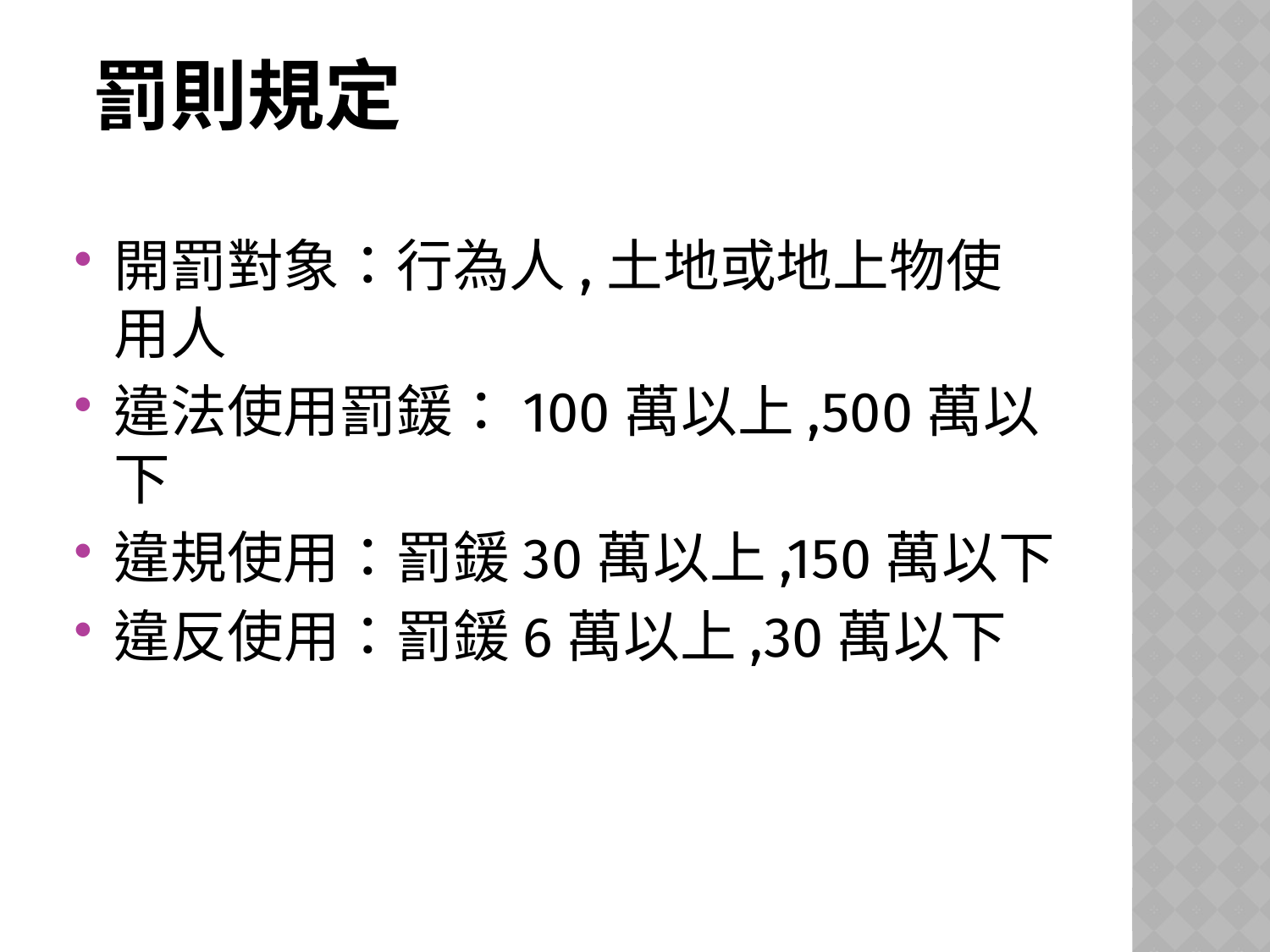

# 罰則規定
開罰對象：行為人,土地或地上物使用人
違法使用罰鍰：100萬以上,500萬以下
違規使用：罰鍰30萬以上,150萬以下
違反使用：罰鍰6萬以上,30萬以下